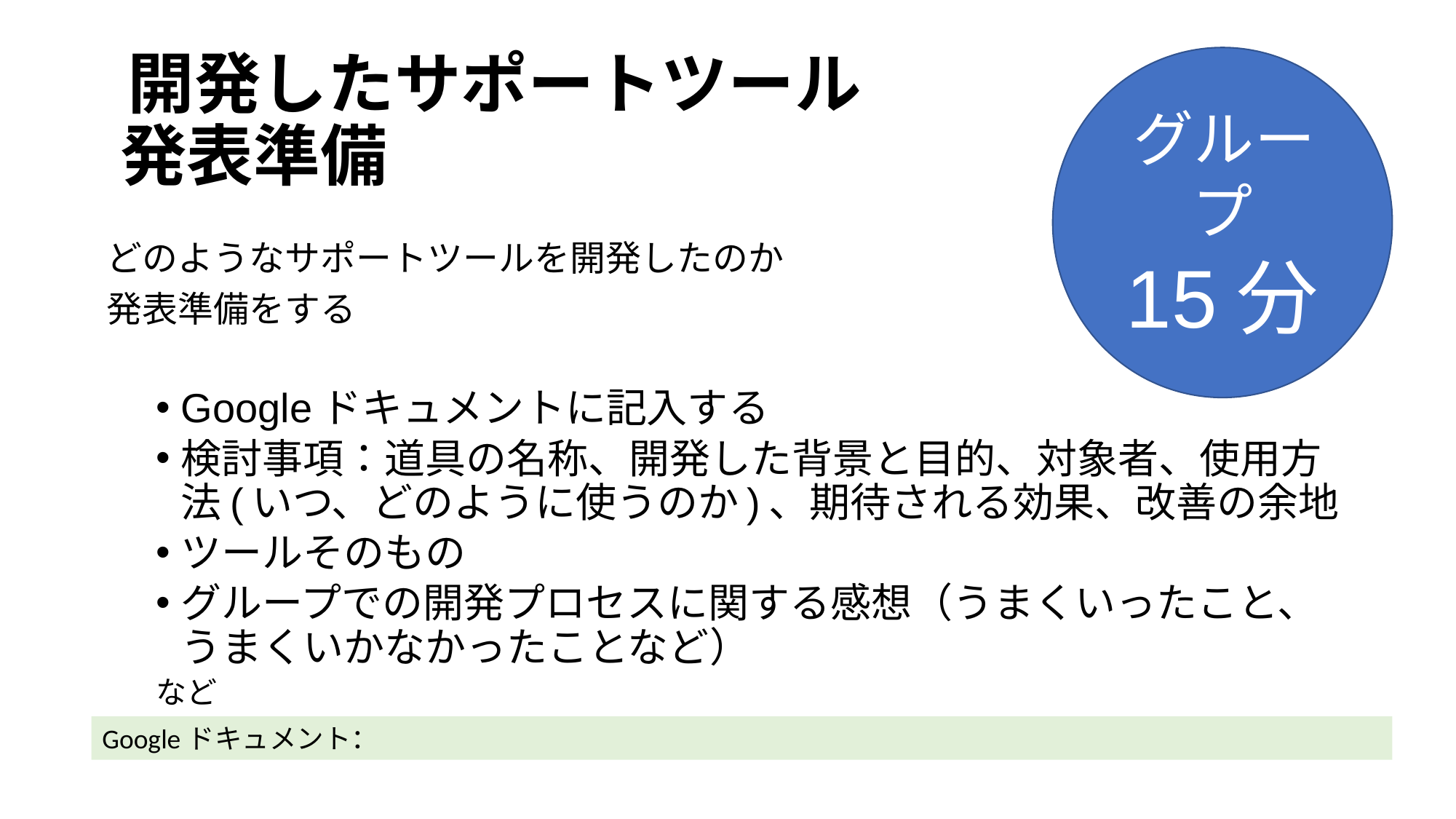

# 開発したサポートツール　　　　　　　 発表準備
グループ
15分
どのようなサポートツールを開発したのか
発表準備をする

Googleドキュメントに記入する
検討事項：道具の名称、開発した背景と目的、対象者、使用方法(いつ、どのように使うのか)、期待される効果、改善の余地
ツールそのもの
グループでの開発プロセスに関する感想（うまくいったこと、うまくいかなかったことなど）
など
Googleドキュメント：